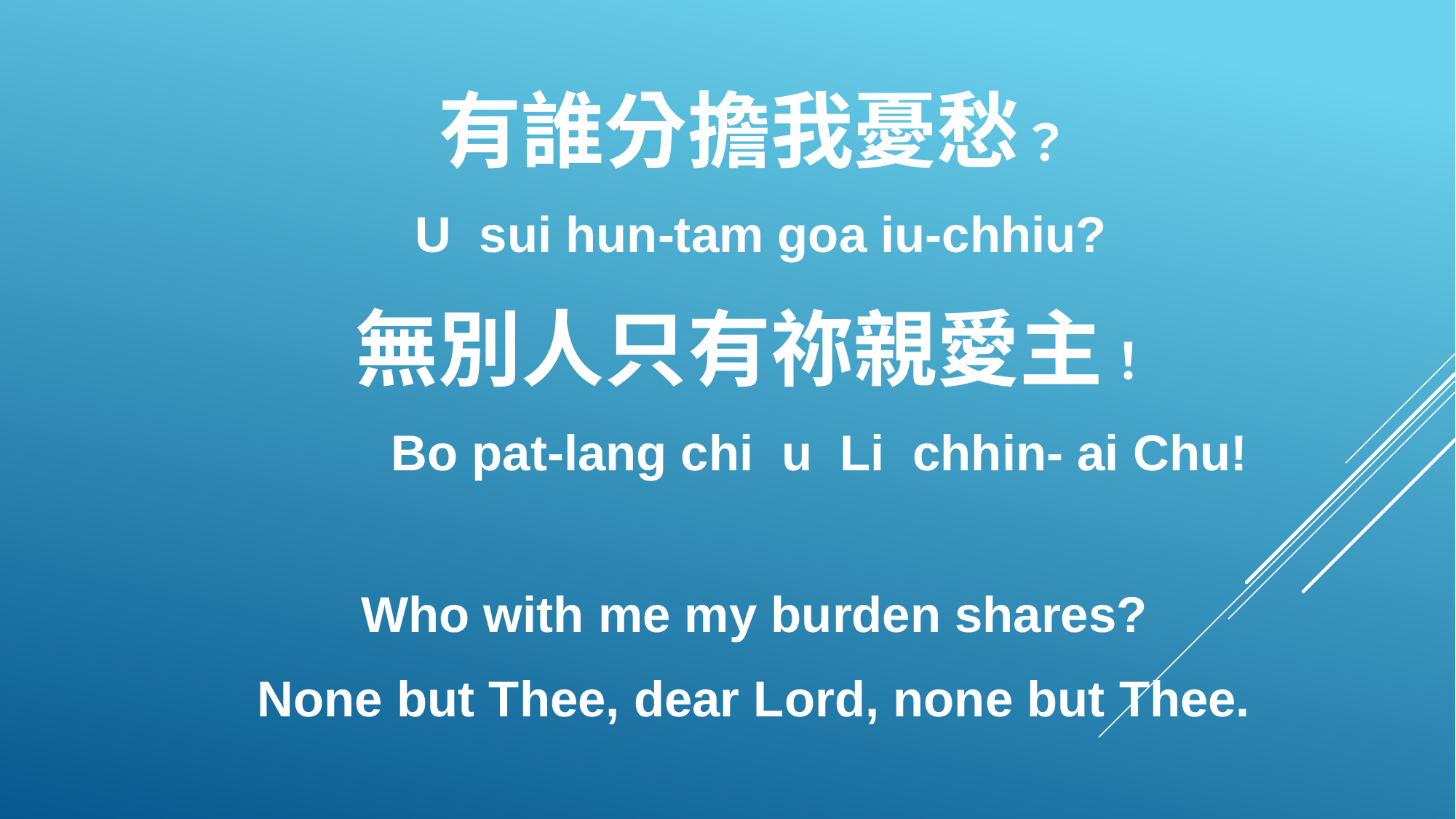

有誰分擔我憂愁？
 U  sui hun-tam goa iu-chhiu?
無別人只有祢親愛主！
               Bo pat-lang chi  u  Li  chhin- ai Chu!

Who with me my burden shares?
None but Thee, dear Lord, none but Thee.